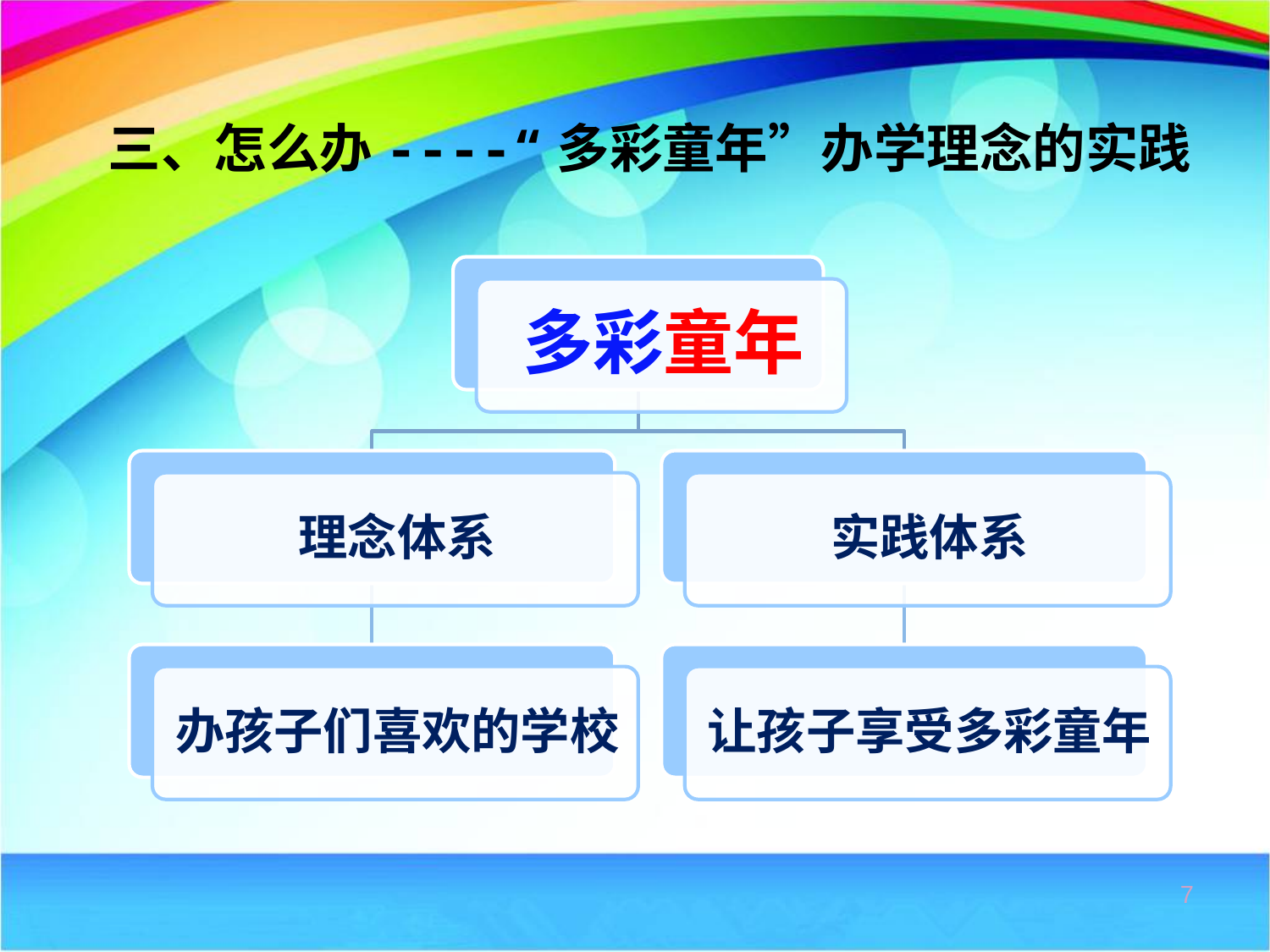

三、怎么办----“多彩童年”办学理念的实践
多彩童年
理念体系
办孩子们喜欢的学校
实践体系
让孩子享受多彩童年

7